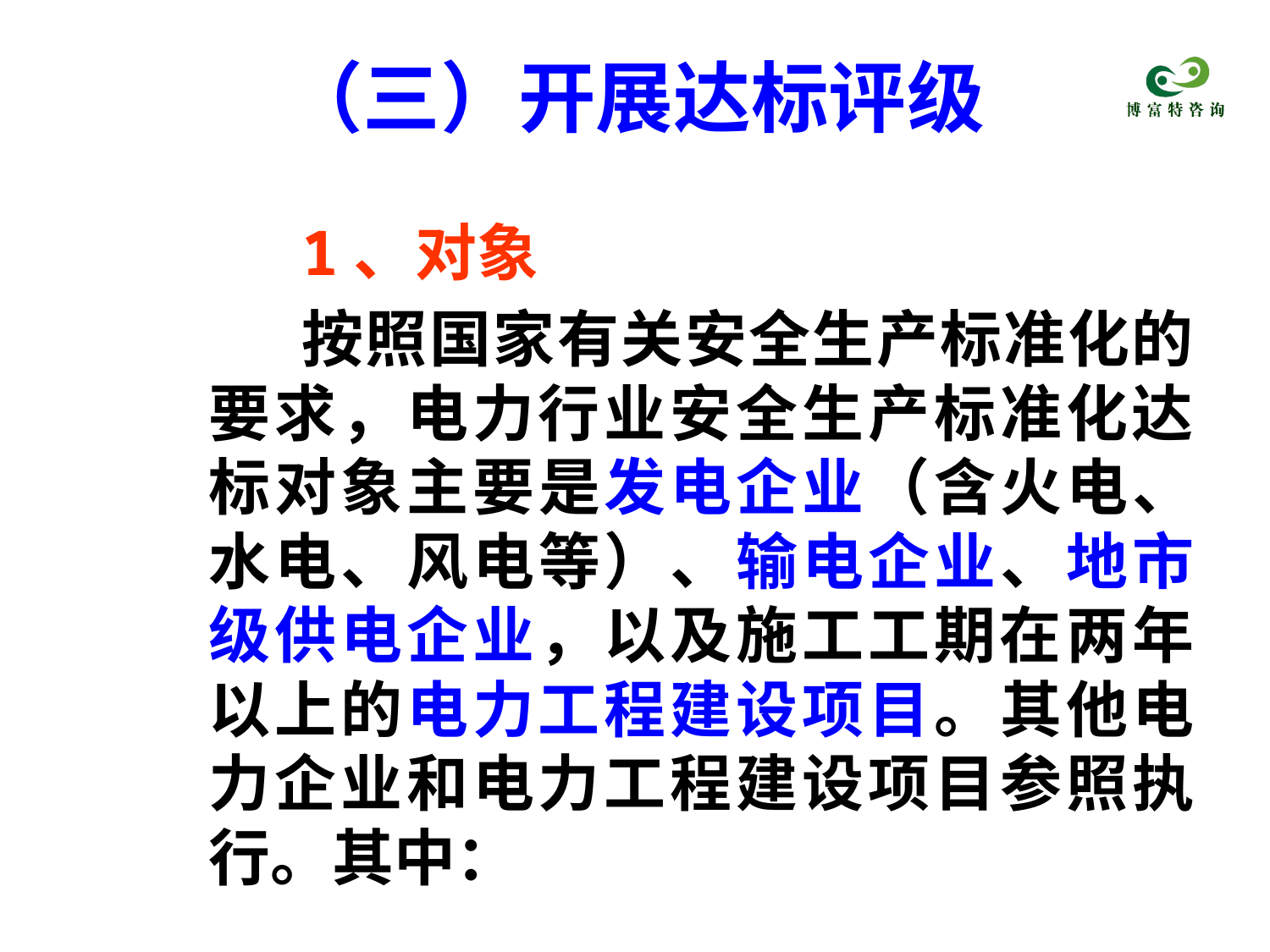

# （三）开展达标评级
1、对象
按照国家有关安全生产标准化的要求，电力行业安全生产标准化达标对象主要是发电企业（含火电、水电、风电等）、输电企业、地市级供电企业，以及施工工期在两年以上的电力工程建设项目。其他电力企业和电力工程建设项目参照执行。其中：